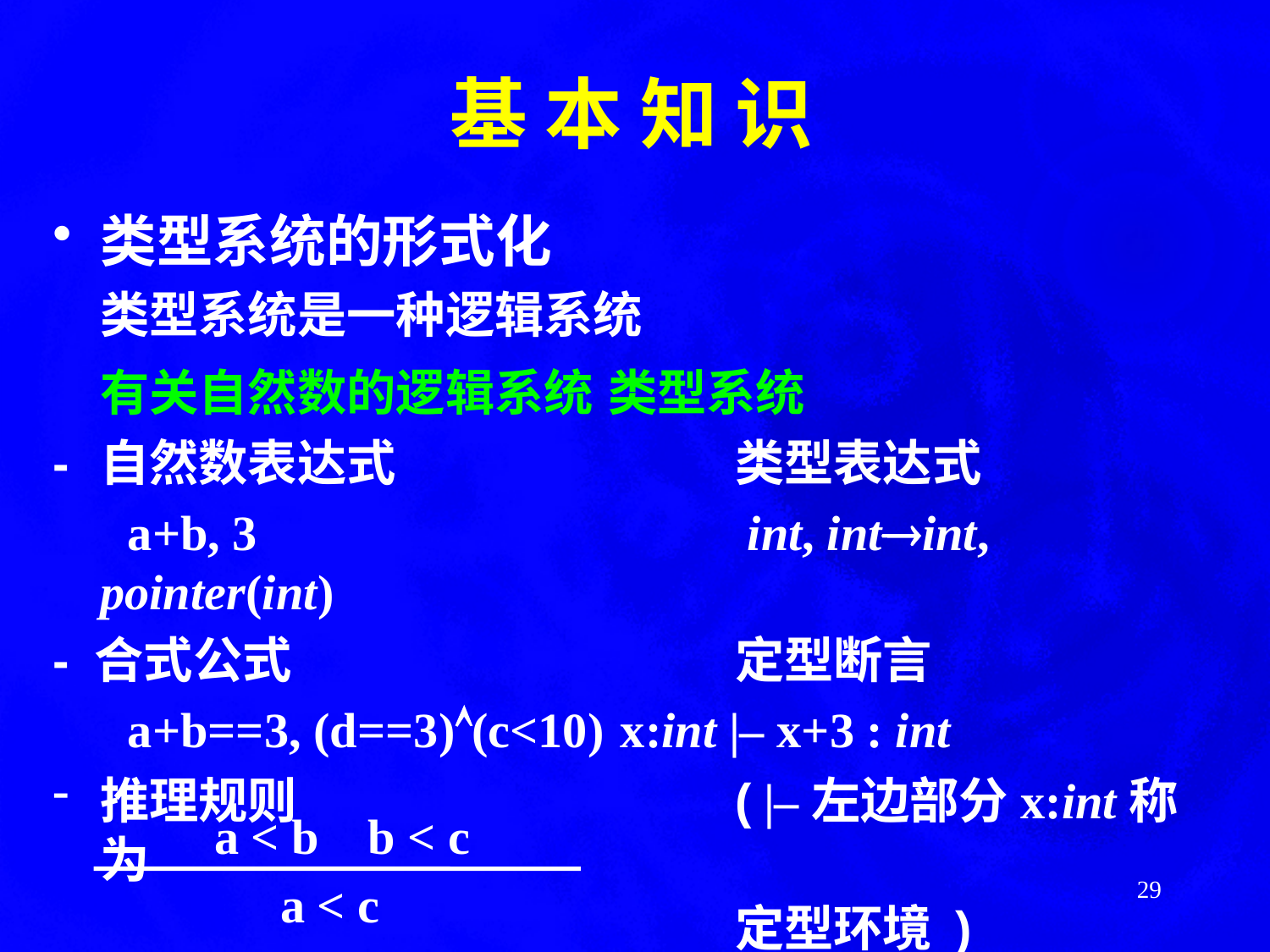

# 基 本 知 识
类型系统的形式化
	类型系统是一种逻辑系统
	有关自然数的逻辑系统	类型系统
-	自然数表达式			类型表达式
	  a+b, 3				 int, int→int,  pointer(int)
- 合式公式				定型断言
	  a+b==3, (d==3)∧(c<10)	 x:int |– x+3 : int
推理规则				( |–左边部分x:int称为
						定型环境 )
						 (也需要定义它的语法)
  a < b    b < c
a < c

29